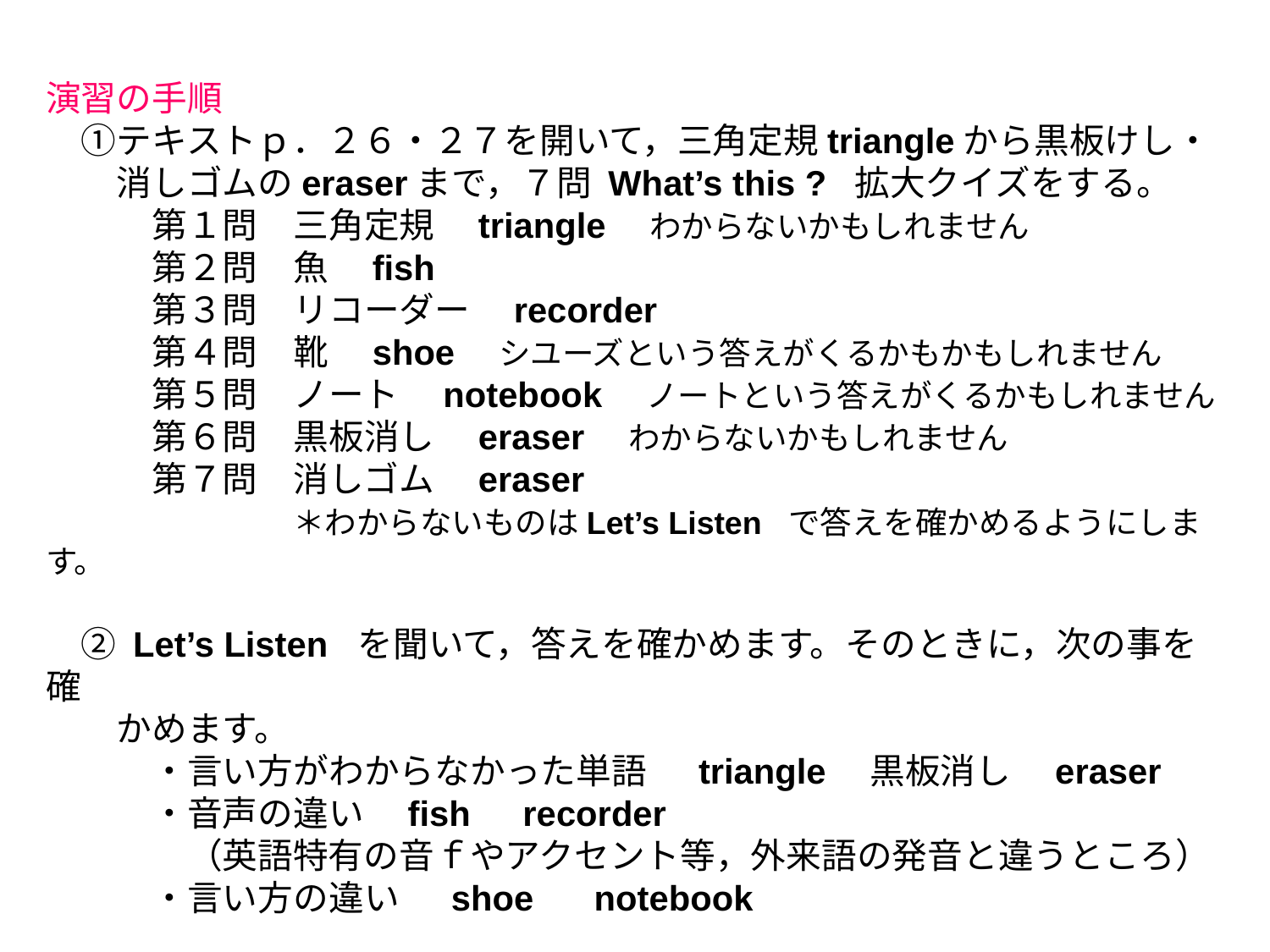

演習の手順
　①テキストｐ．２６・２７を開いて，三角定規triangleから黒板けし・
　　消しゴムのeraserまで，７問 What’s this ?  拡大クイズをする。
　　　第１問　三角定規　triangle　わからないかもしれません
　　　第２問　魚　fish
　　　第３問　リコーダー　recorder
　　　第４問　靴　shoe　シユーズという答えがくるかもかもしれません
　　　第５問　ノート　notebook　ノートという答えがくるかもしれません
　　　第６問　黒板消し　eraser　わからないかもしれません
　　　第７問　消しゴム　eraser
　　　　　　　＊わからないものはLet’s Listen で答えを確かめるようにします。

　② Let’s Listen を聞いて，答えを確かめます。そのときに，次の事を確
　　かめます。
　　　・言い方がわからなかった単語　 triangle　黒板消し　eraser
　　　・音声の違い　fish　recorder
　　　　（英語特有の音ｆやアクセント等，外来語の発音と違うところ）
　　　・言い方の違い　 shoe　 notebook